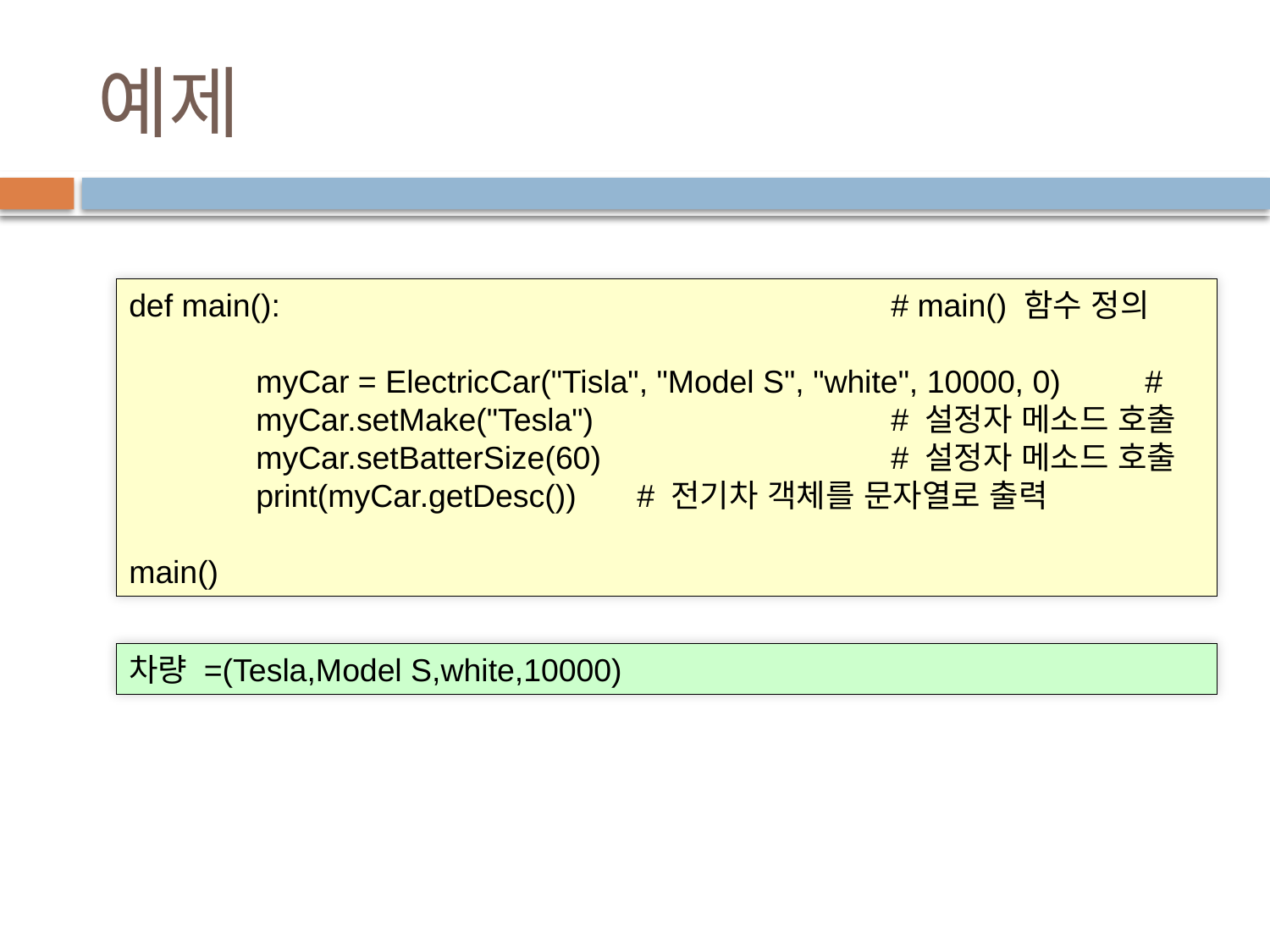

# 예제
def main():					# main() 함수 정의

	myCar = ElectricCar("Tisla", "Model S", "white", 10000, 0)	#
	myCar.setMake("Tesla")			# 설정자 메소드 호출
	myCar.setBatterSize(60)			# 설정자 메소드 호출
	print(myCar.getDesc())	# 전기차 객체를 문자열로 출력

main()
차량 =(Tesla,Model S,white,10000)